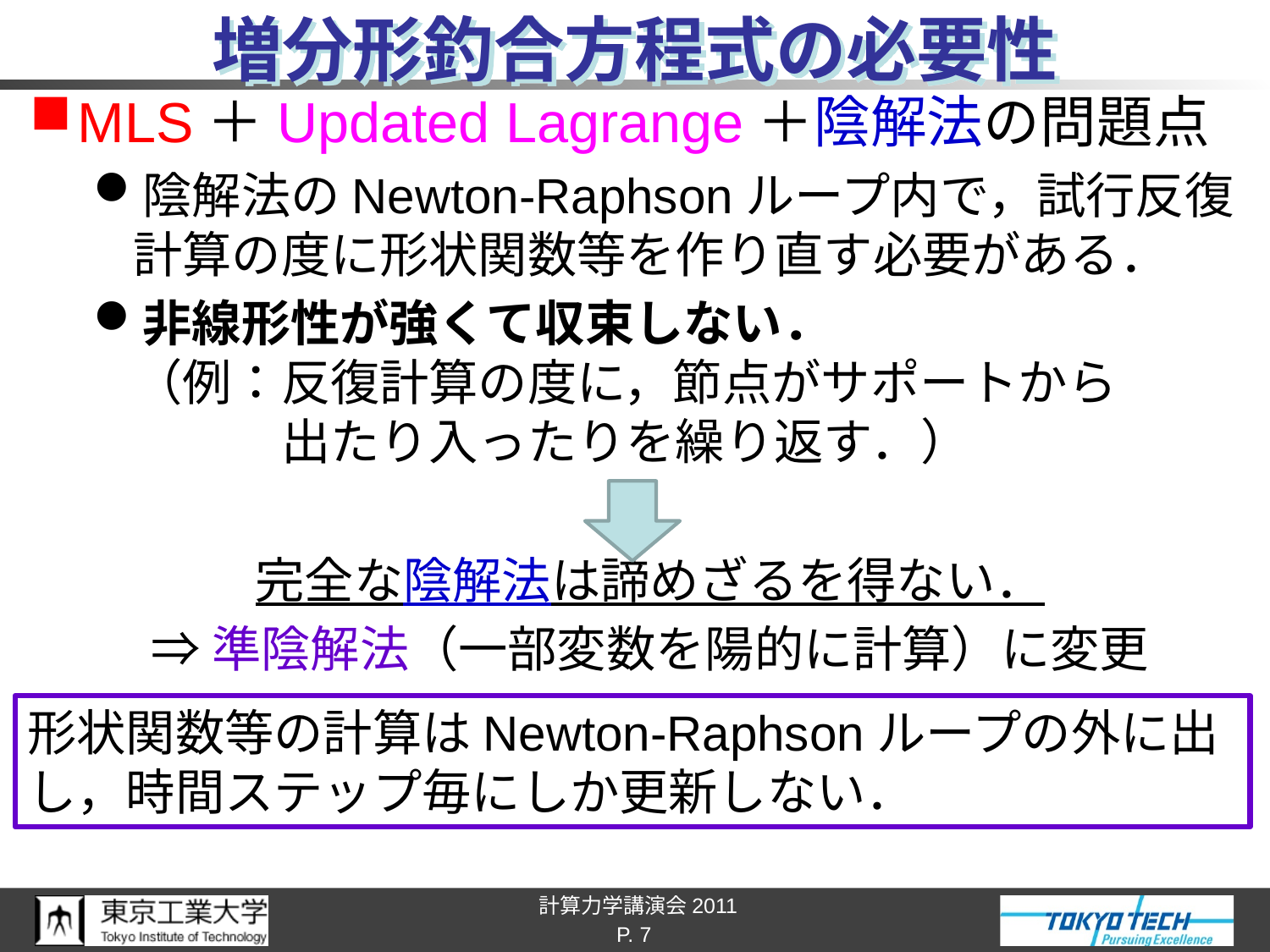

# 増分形釣合方程式の必要性
MLS＋Updated Lagrange＋陰解法の問題点
陰解法のNewton-Raphsonループ内で，試行反復計算の度に形状関数等を作り直す必要がある．
非線形性が強くて収束しない．
（例：反復計算の度に，節点がサポートから
　　　出たり入ったりを繰り返す．）

完全な陰解法は諦めざるを得ない．
⇒準陰解法（一部変数を陽的に計算）に変更

形状関数等の計算はNewton-Raphsonループの外に出し，時間ステップ毎にしか更新しない．
P. 7